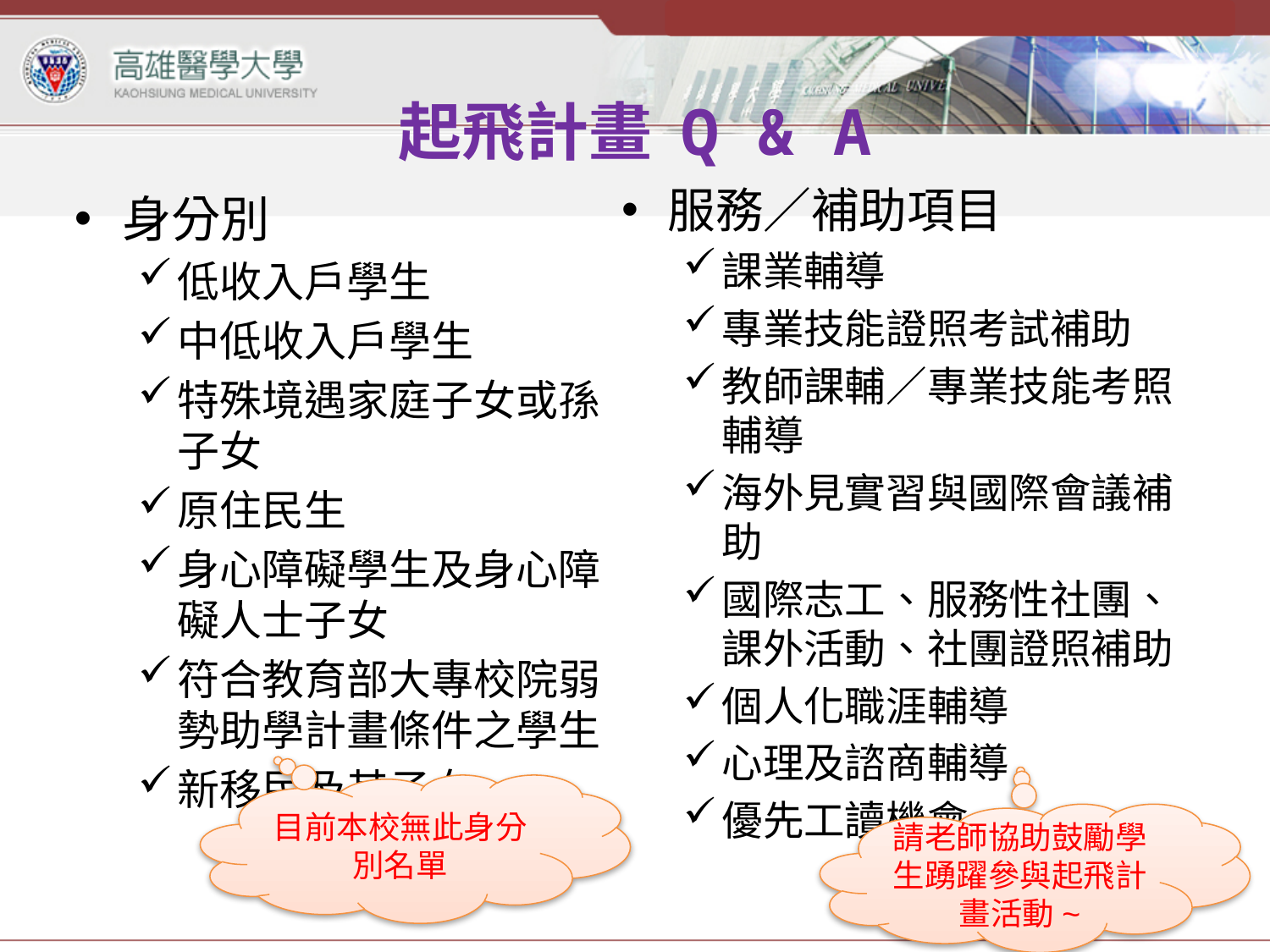

# 起飛計畫 Q & A
服務／補助項目
課業輔導
專業技能證照考試補助
教師課輔／專業技能考照輔導
海外見實習與國際會議補助
國際志工、服務性社團、課外活動、社團證照補助
個人化職涯輔導
心理及諮商輔導
優先工讀機會

身分別
低收入戶學生
中低收入戶學生
特殊境遇家庭子女或孫子女
原住民生
身心障礙學生及身心障礙人士子女
符合教育部大專校院弱勢助學計畫條件之學生
新移民及其子女

目前本校無此身分別名單
請老師協助鼓勵學生踴躍參與起飛計畫活動~